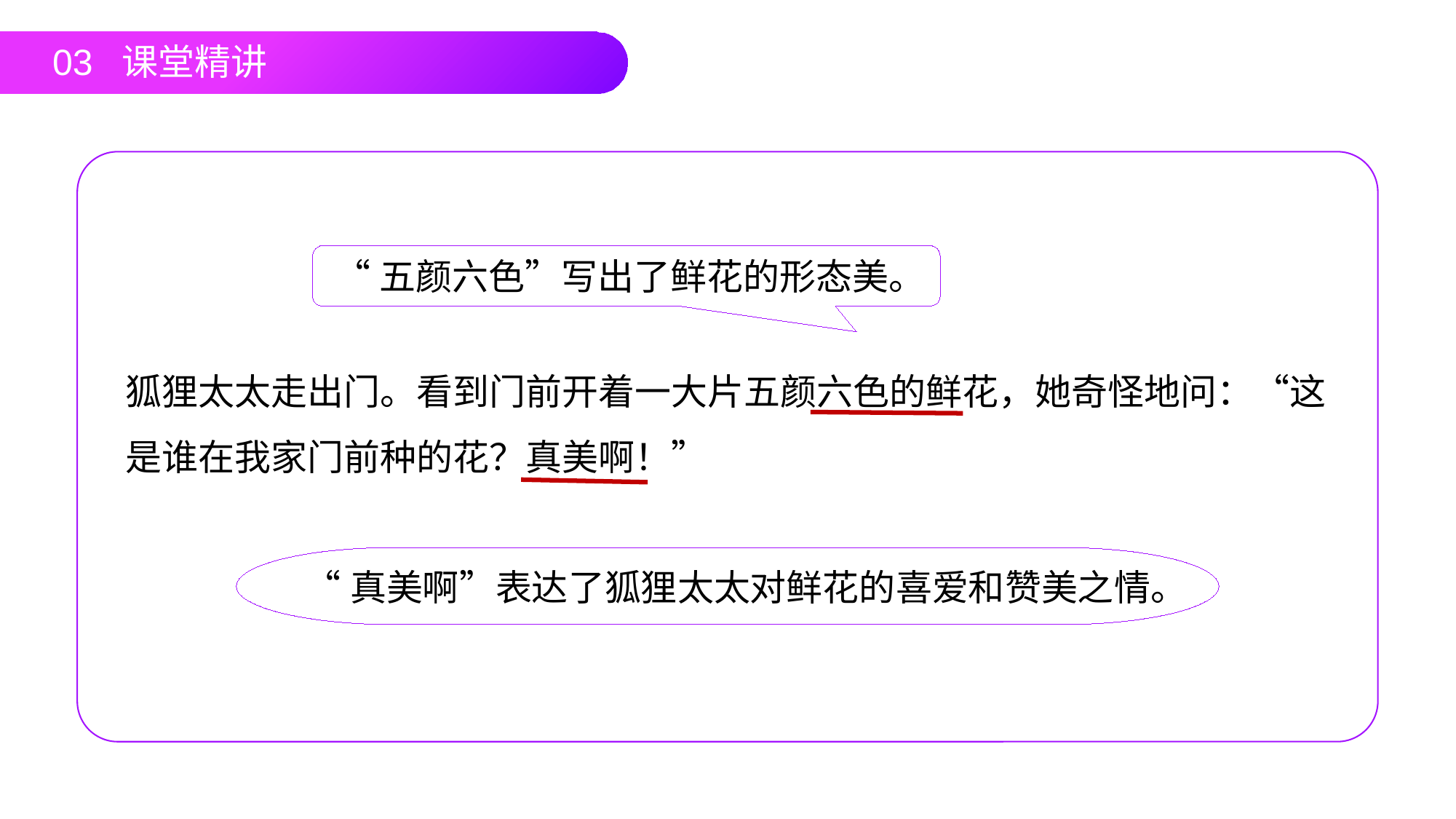

03  课堂精讲
 “五颜六色”写出了鲜花的形态美。
狐狸太太走出门。看到门前开着一大片五颜六色的鲜花，她奇怪地问：“这是谁在我家门前种的花？真美啊！”
“真美啊”表达了狐狸太太对鲜花的喜爱和赞美之情。